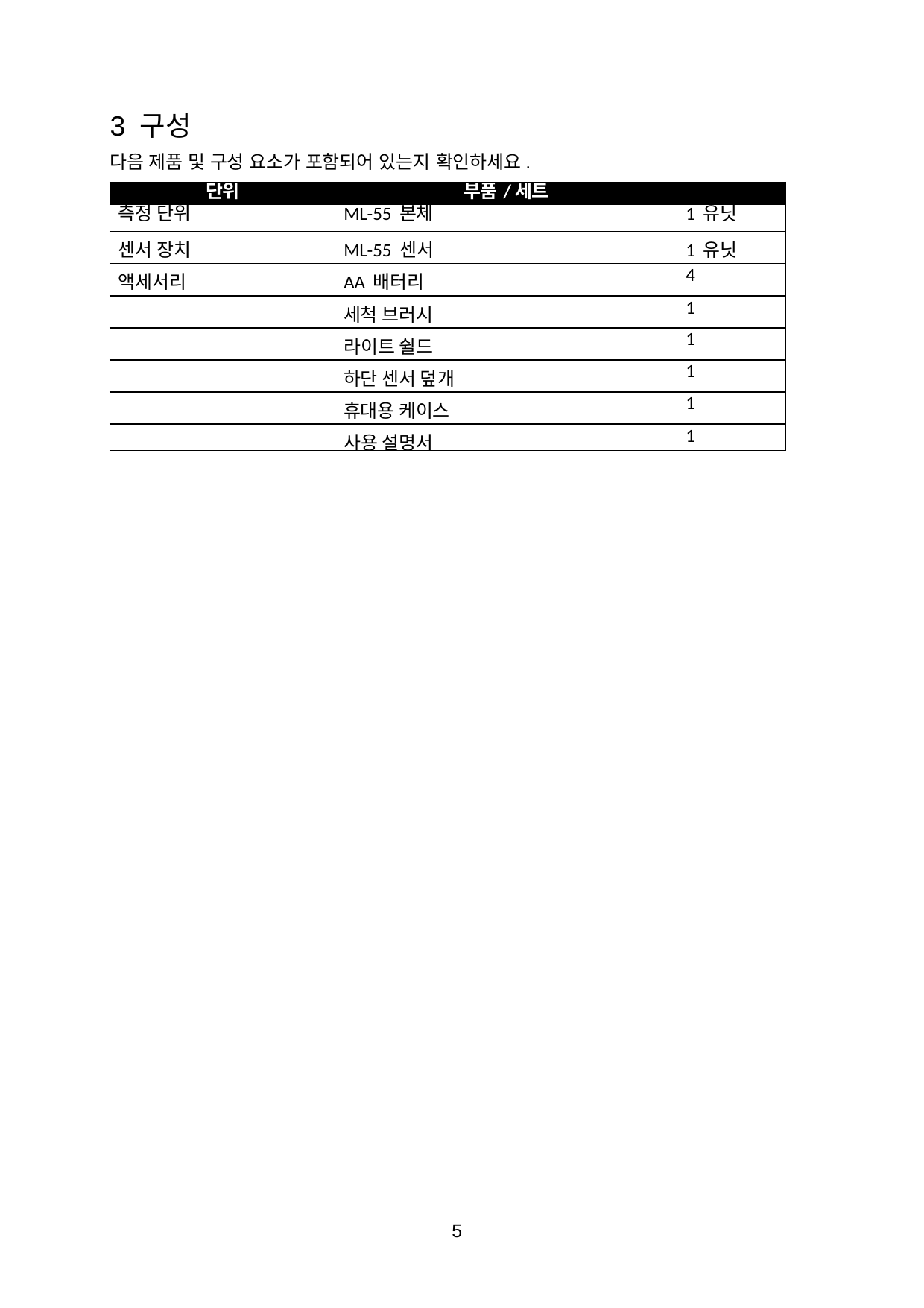

3 구성
다음 제품 및 구성 요소가 포함되어 있는지 확인하세요.
| 단위 | 부품/세트 |  |
| --- | --- | --- |
| 측정 단위 | ML-55 본체 | 1 유닛 |
| 센서 장치 | ML-55 센서 | 1 유닛 |
| 액세서리 | AA 배터리 | 4 |
|  | 세척 브러시 | 1 |
|  | 라이트 쉴드 | 1 |
|  | 하단 센서 덮개 | 1 |
|  | 휴대용 케이스 | 1 |
|  | 사용 설명서 | 1 |
5